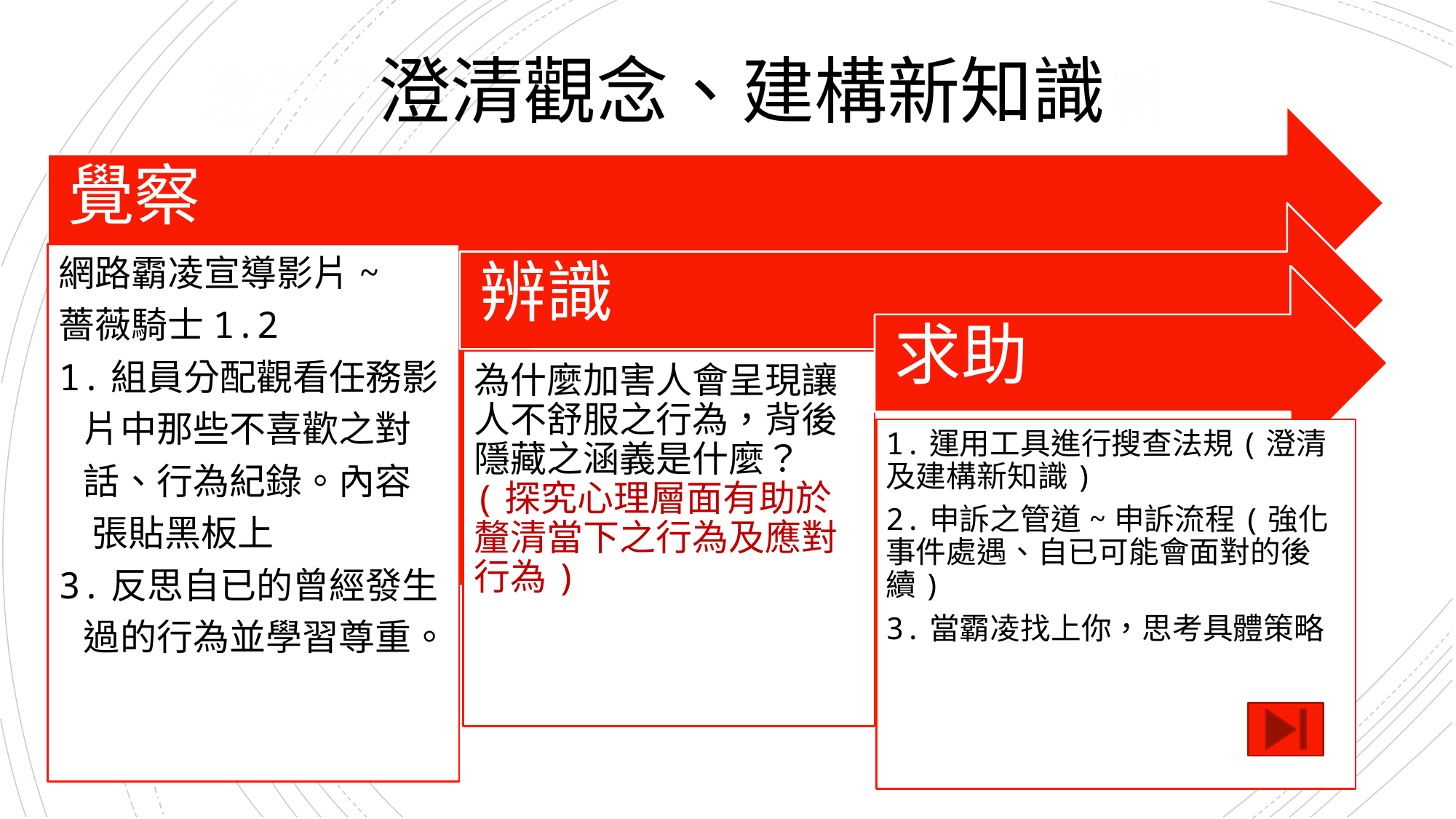

# 澄清觀澄清觀念、建構新知識新
覺察
網路霸凌宣導影片~
薔薇騎士1.2
1.組員分配觀看任務影
  片中那些不喜歡之對
  話、行為紀錄。內容
   張貼黑板上
3.反思自已的曾經發生
  過的行為並學習尊重。

辨識
為什麼加害人會呈現讓人不舒服之行為，背後隱藏之涵義是什麼？(探究心理層面有助於釐清當下之行為及應對行為)

求助
1.運用工具進行搜查法規(澄清及建構新知識)
2.申訴之管道~申訴流程(強化事件處遇、自已可能會面對的後續)
3.當霸凌找上你，思考具體策略